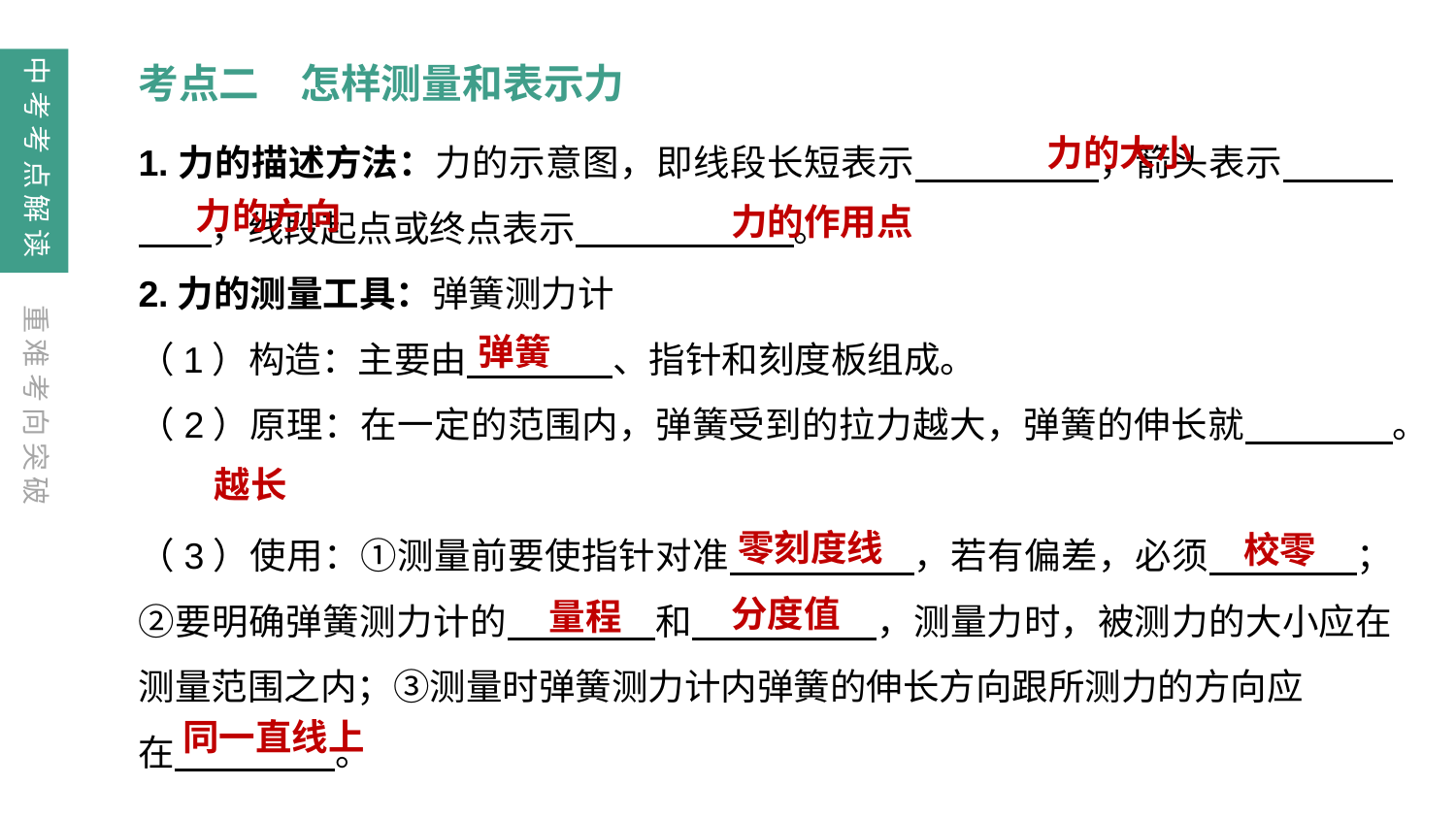

中考考点解读

考点二　怎样测量和表示力
力的大小
1.力的描述方法：力的示意图，即线段长短表示　　　　　，箭头表示　　　　　，线段起点或终点表示　　　　　　。
2.力的测量工具：弹簧测力计
（1）构造：主要由　　　　、指针和刻度板组成。
（2）原理：在一定的范围内，弹簧受到的拉力越大，弹簧的伸长就　　　　。
（3）使用：①测量前要使指针对准　　　　　，若有偏差，必须　　　　；②要明确弹簧测力计的　　　　和　　　　　，测量力时，被测力的大小应在测量范围之内；③测量时弹簧测力计内弹簧的伸长方向跟所测力的方向应
在　               。
力的方向
力的作用点
重难考向突破
弹簧
越长
零刻度线
校零
分度值
量程
同一直线上